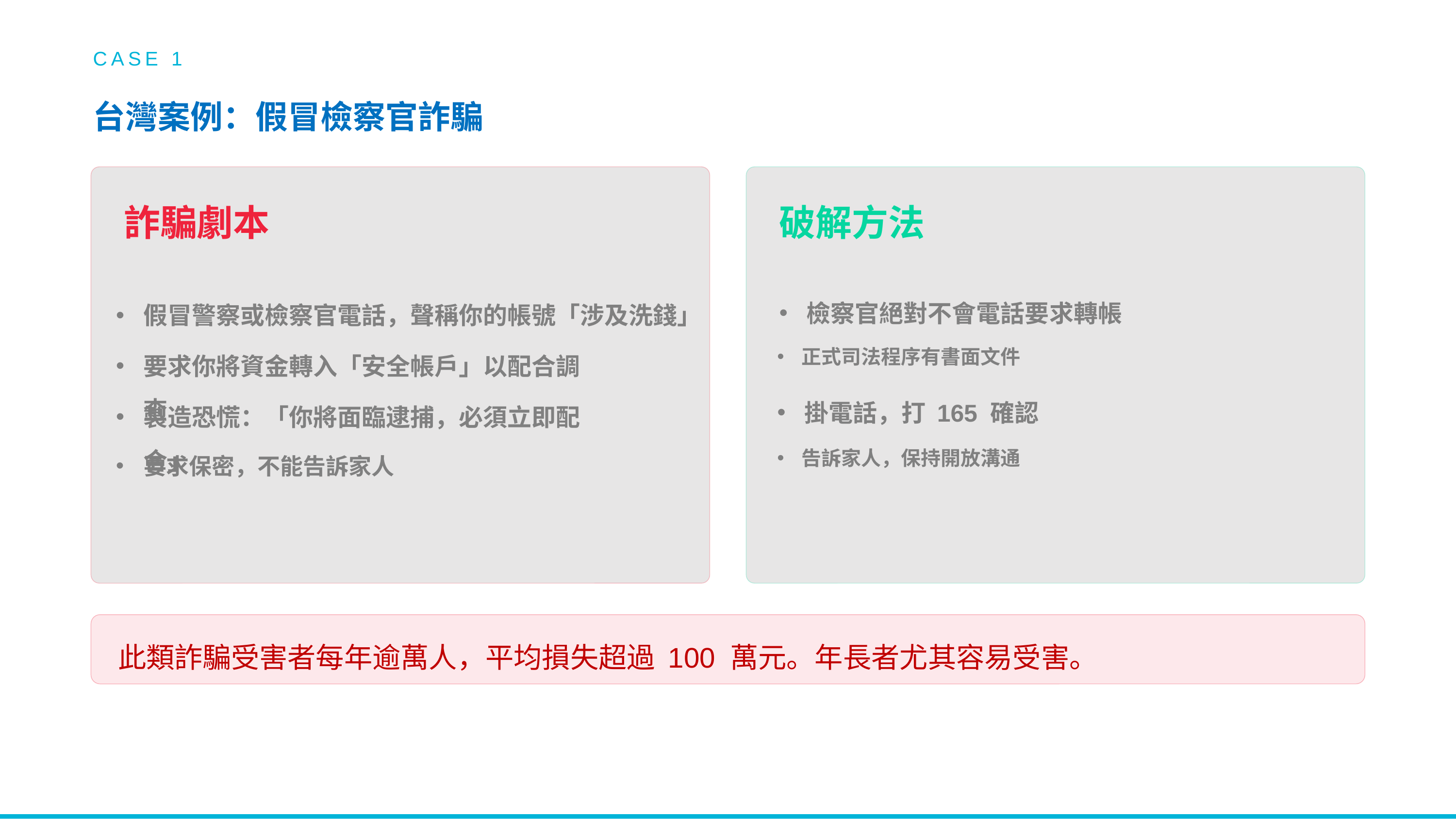

CASE 1
台灣案例：假冒檢察官詐騙

詐騙劇本
破解方法
檢察官絕對不會電話要求轉帳
假冒警察或檢察官電話，聲稱你的帳號「涉及洗錢」
正式司法程序有書面文件
要求你將資金轉入「安全帳戶」以配合調查
掛電話，打 165 確認
製造恐慌：「你將面臨逮捕，必須立即配合」
告訴家人，保持開放溝通
要求保密，不能告訴家人

此類詐騙受害者每年逾萬人，平均損失超過 100 萬元。年長者尤其容易受害。